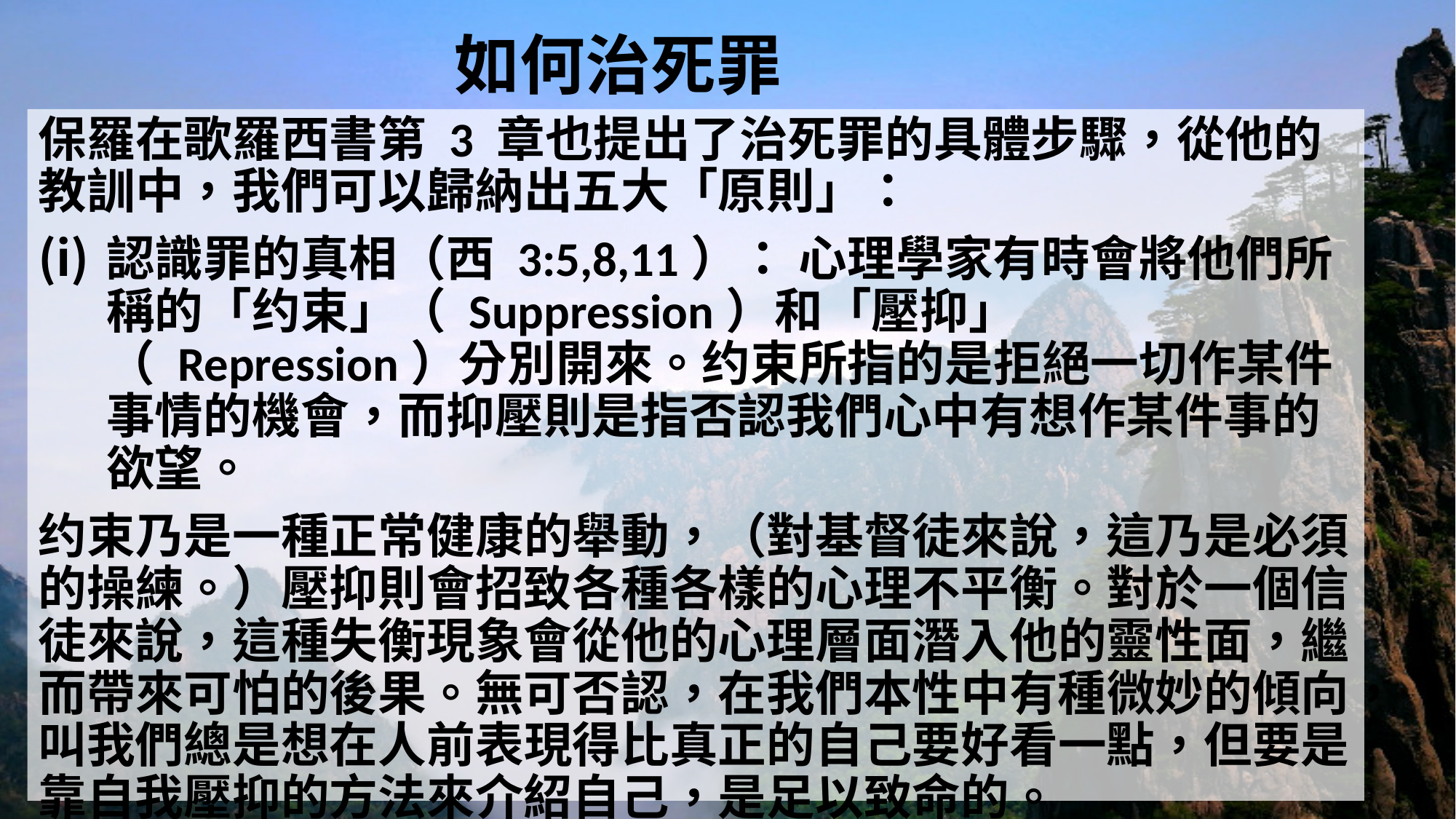

# 如何治死罪
保羅在歌羅西書第 3 章也提出了治死罪的具體步驟，從他的教訓中，我們可以歸納出五大「原則」：
認識罪的真相（西 3:5,8,11）： 心理學家有時會將他們所稱的「约束」（ Suppression）和「壓抑」（ Repression）分別開來。约束所指的是拒絕一切作某件事情的機會，而抑壓則是指否認我們心中有想作某件事的欲望。
约束乃是一種正常健康的舉動，（對基督徒來說，這乃是必須的操練。）壓抑則會招致各種各樣的心理不平衡。對於一個信徒來說，這種失衡現象會從他的心理層面潛入他的靈性面，繼而帶來可怕的後果。無可否認，在我們本性中有種微妙的傾向，叫我們總是想在人前表現得比真正的自己要好看一點，但要是靠自我壓抑的方法來介紹自己，是足以致命的。